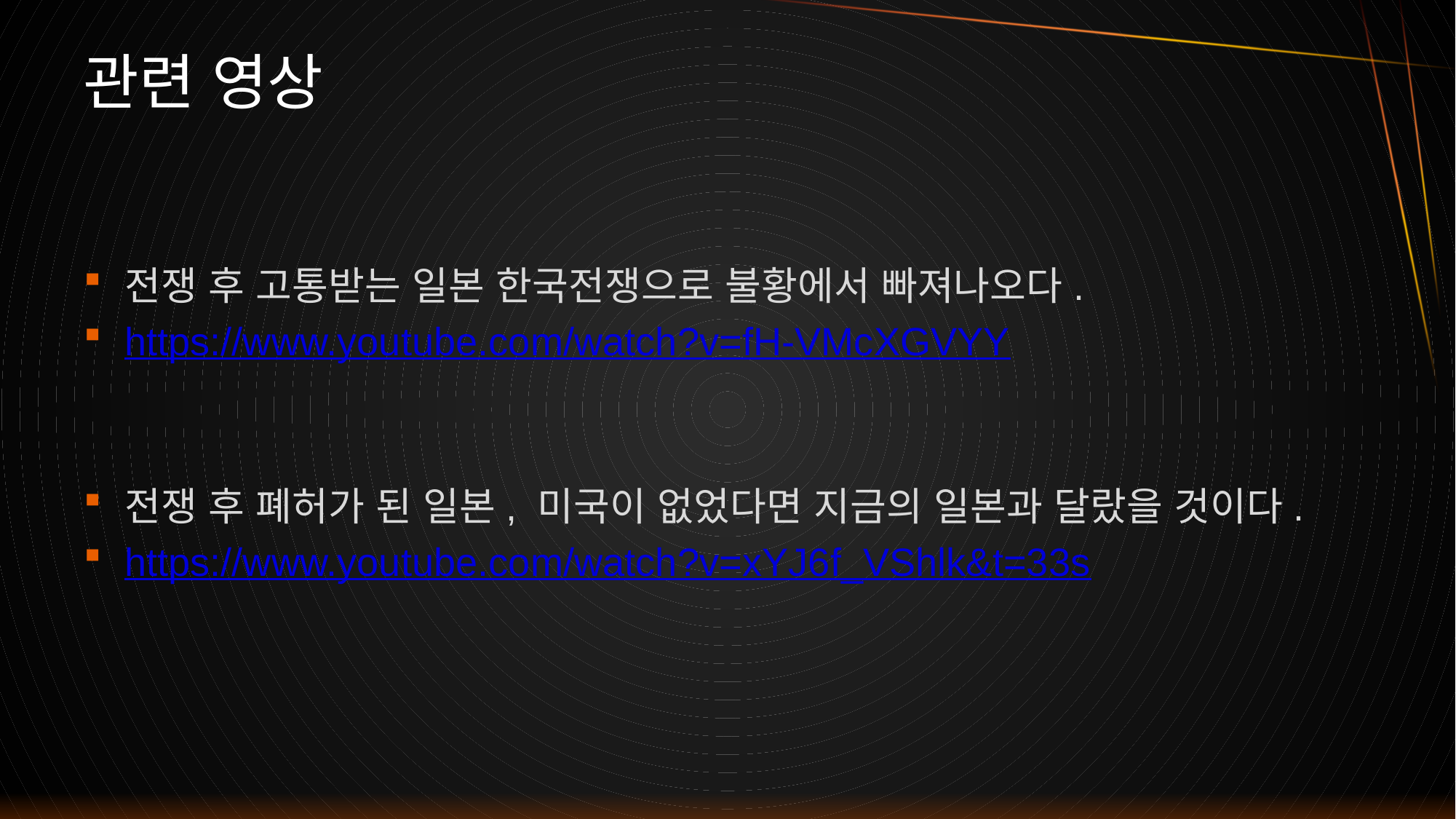

# 관련 영상

전쟁 후 고통받는 일본 한국전쟁으로 불황에서 빠져나오다.
https://www.youtube.com/watch?v=fH-VMcXGVYY

전쟁 후 폐허가 된 일본, 미국이 없었다면 지금의 일본과 달랐을 것이다.
https://www.youtube.com/watch?v=xYJ6f_VShlk&t=33s